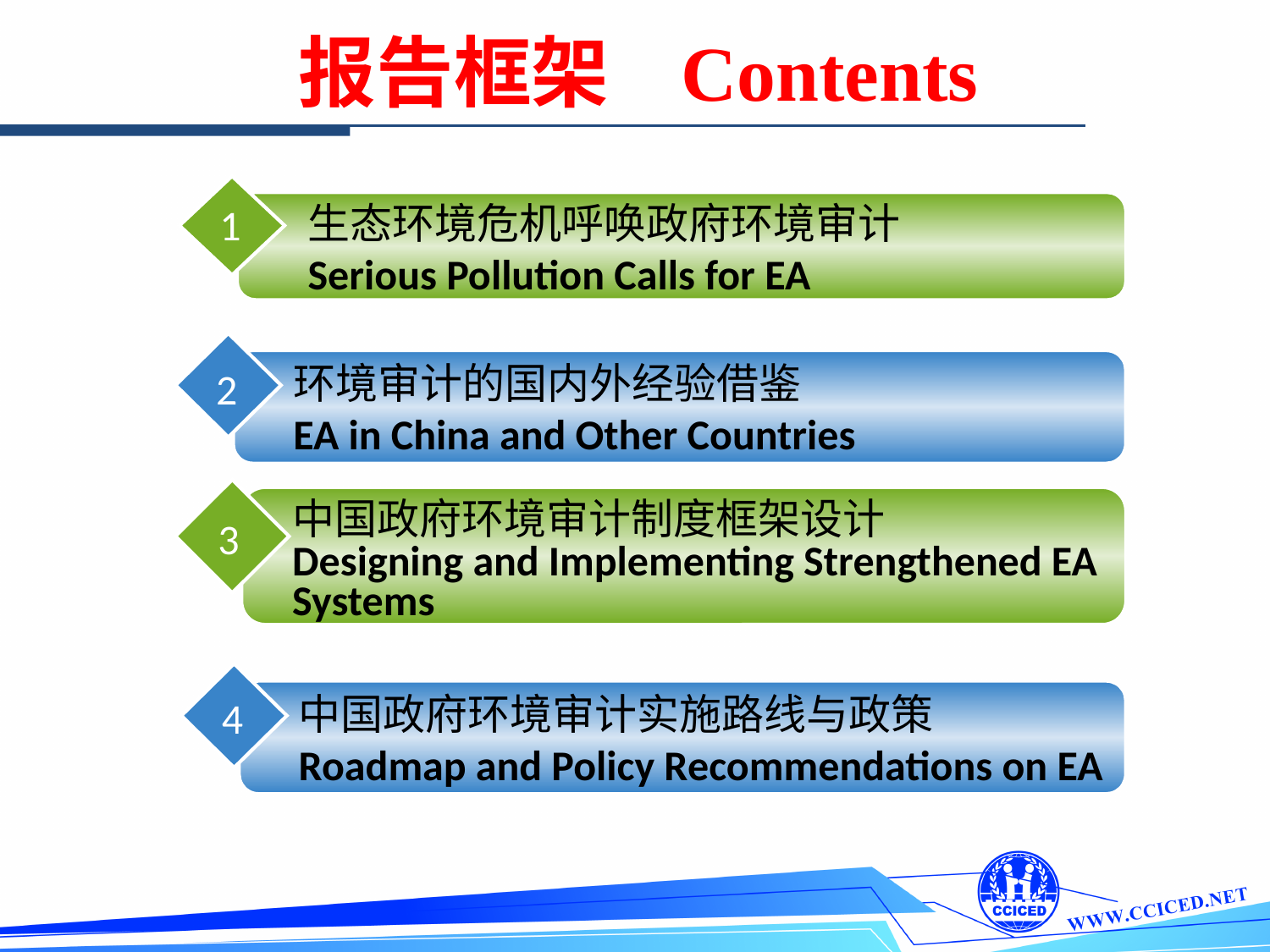

报告框架   Contents

生态环境危机呼唤政府环境审计
Serious Pollution Calls for EA
1

环境审计的国内外经验借鉴
EA in China and Other Countries

2

3
中国政府环境审计制度框架设计
Designing and Implementing Strengthened EA Systems

中国政府环境审计实施路线与政策
Roadmap and Policy Recommendations on EA

4